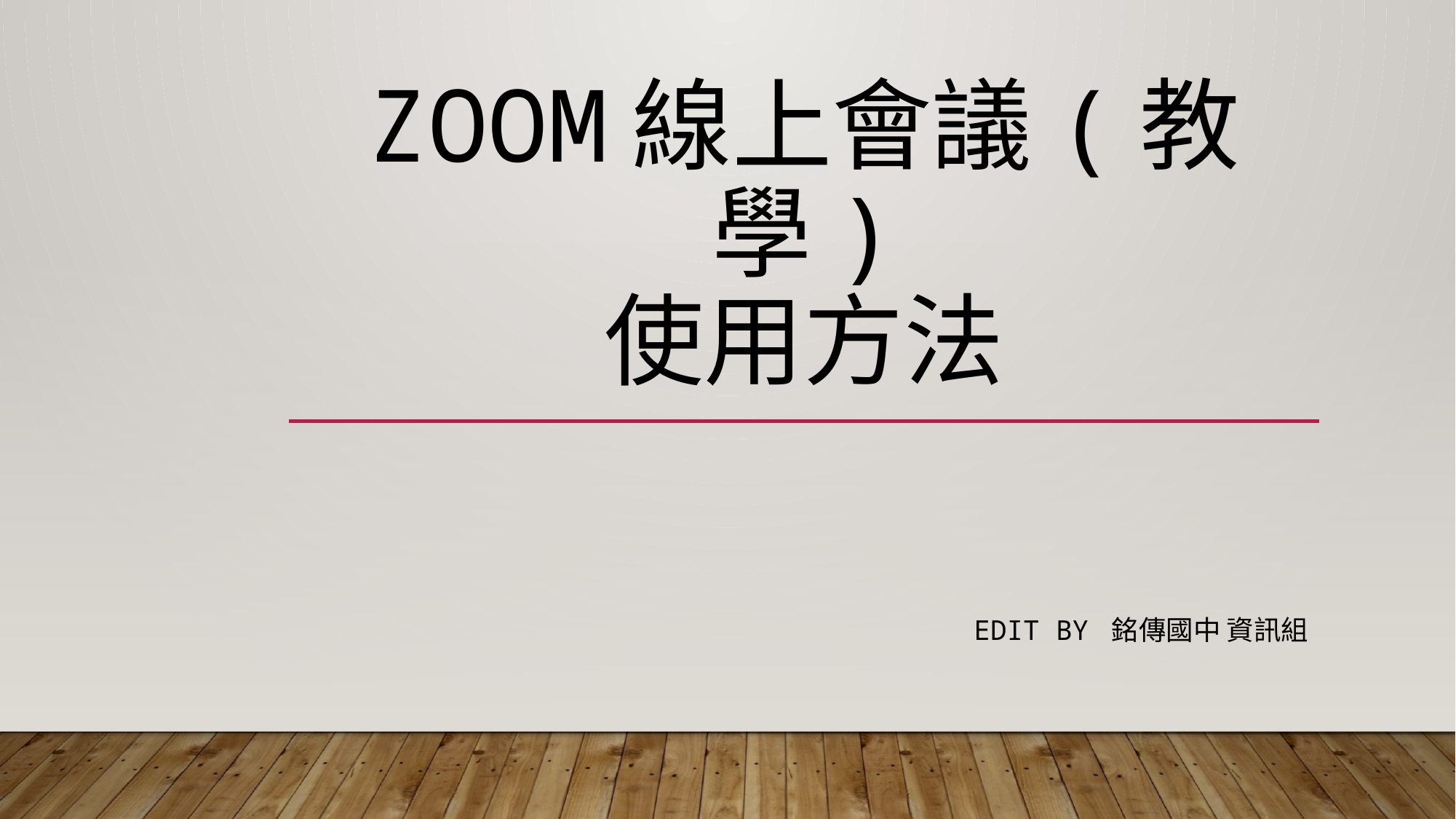

# Zoom線上會議(教學) 使用方法
Edit by 銘傳國中 資訊組